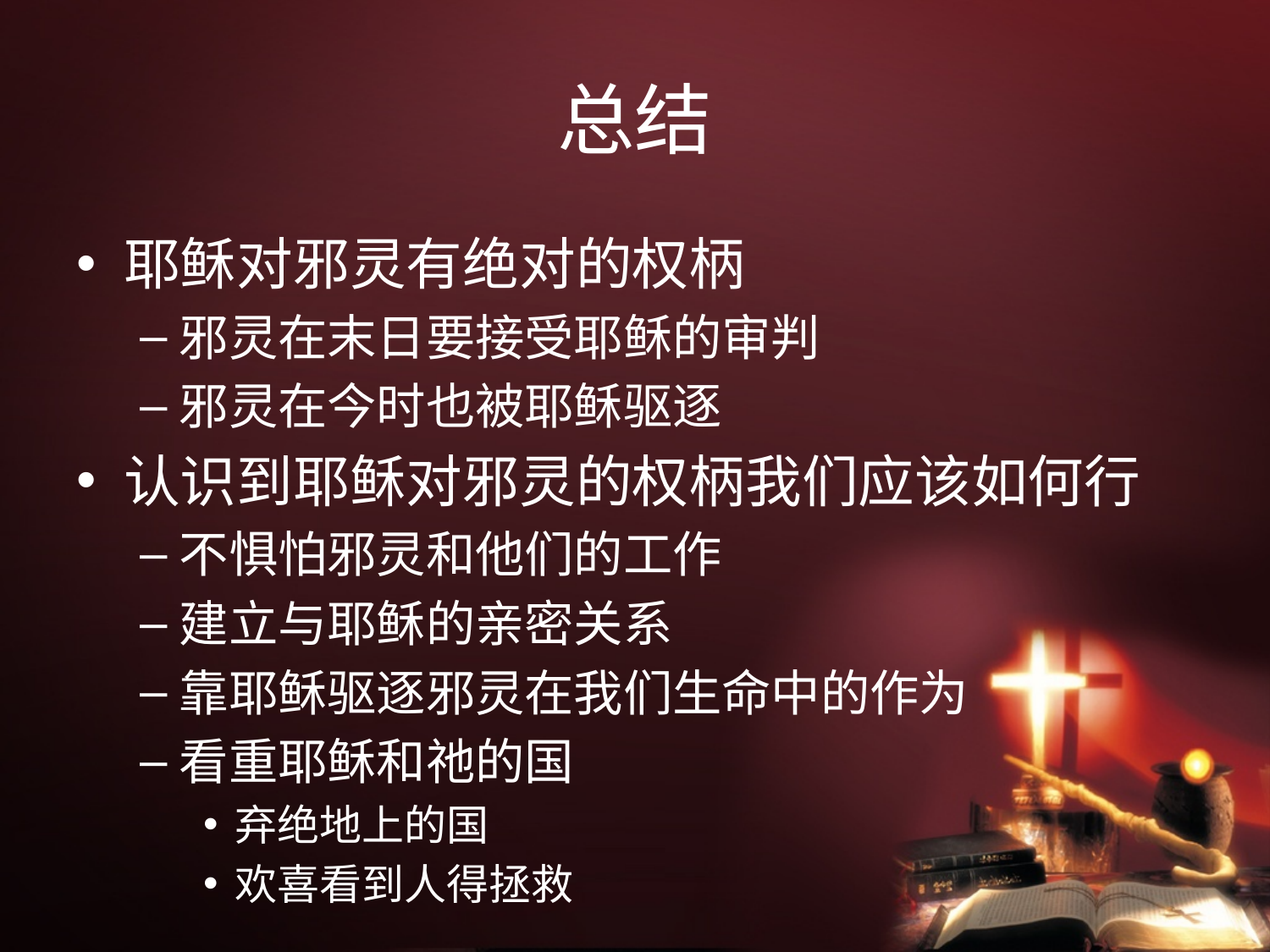

# 总结
耶稣对邪灵有绝对的权柄
邪灵在末日要接受耶稣的审判
邪灵在今时也被耶稣驱逐
认识到耶稣对邪灵的权柄我们应该如何行
不惧怕邪灵和他们的工作
建立与耶稣的亲密关系
靠耶稣驱逐邪灵在我们生命中的作为
看重耶稣和祂的国
弃绝地上的国
欢喜看到人得拯救